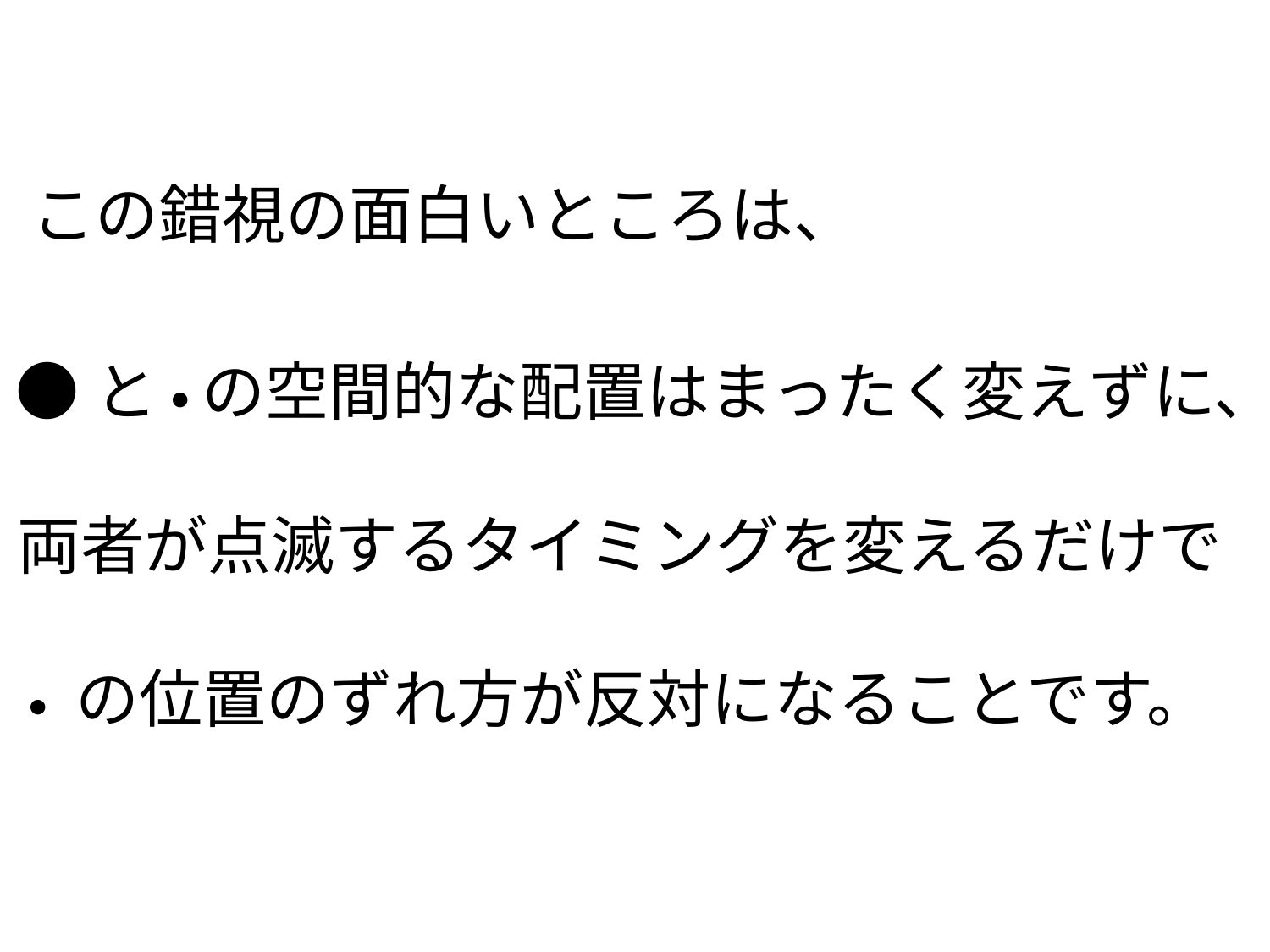

この錯視の面白いところは、
●と ● の空間的な配置はまったく変えずに、
両者が点滅するタイミングを変えるだけで
● の位置のずれ方が反対になることです。